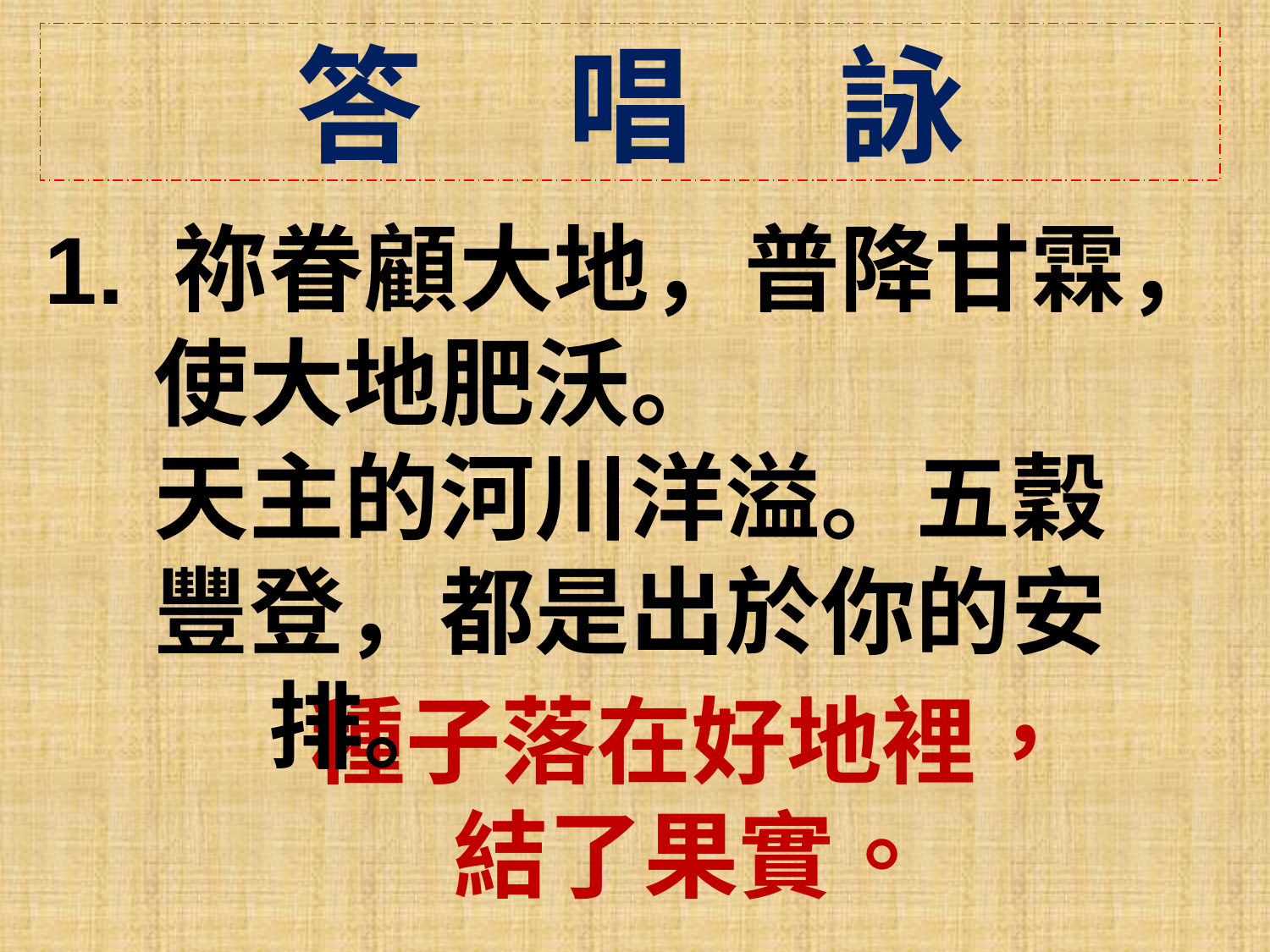

答     唱     詠
1. 祢眷顧大地，普降甘霖，
    使大地肥沃。
    天主的河川洋溢。五穀
    豐登，都是出於你的安排。
種子落在好地裡，
結了果實。